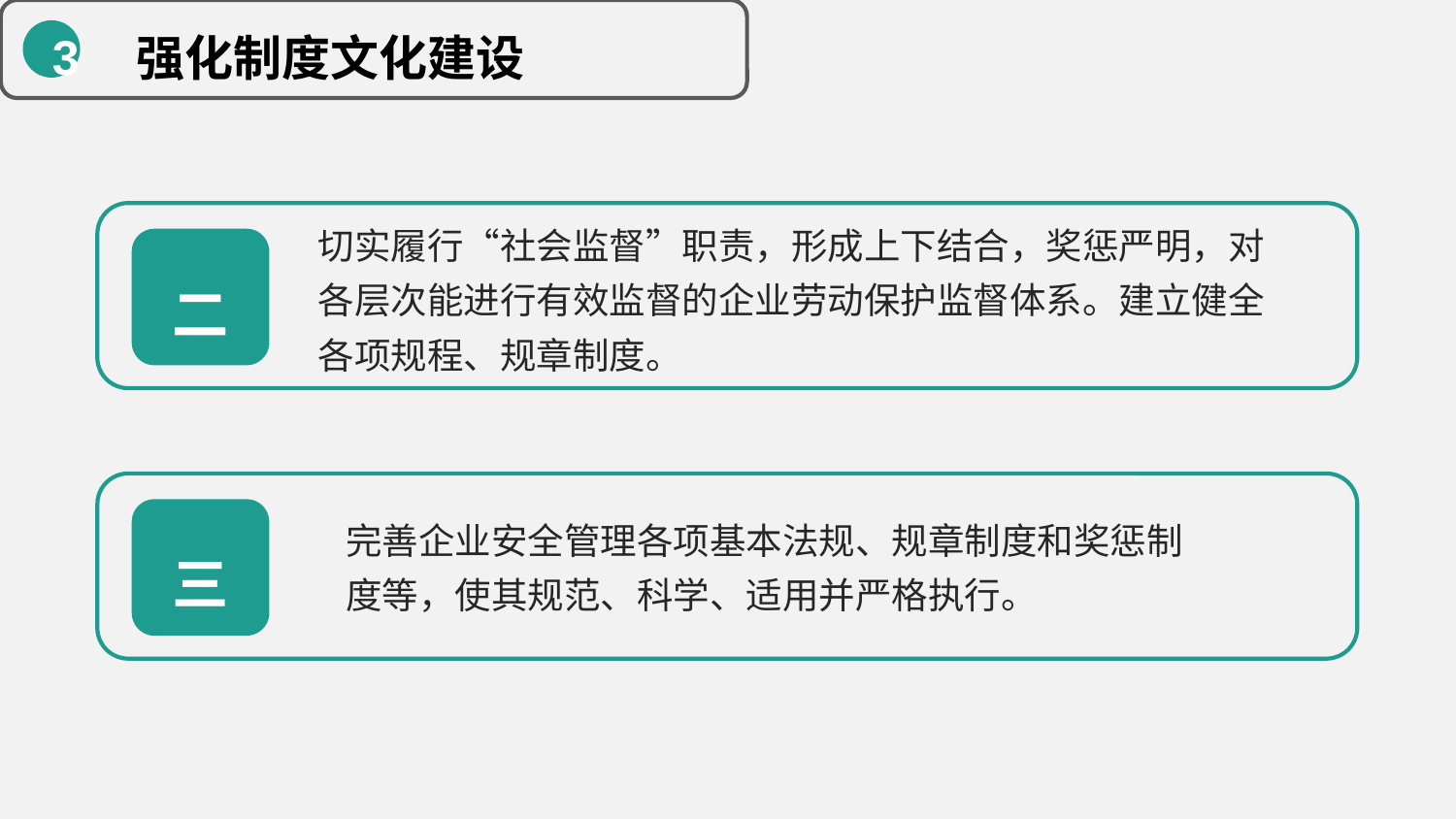

3
强化制度文化建设

切实履行“社会监督”职责，形成上下结合，奖惩严明，对各层次能进行有效监督的企业劳动保护监督体系。建立健全各项规程、规章制度。

二

完善企业安全管理各项基本法规、规章制度和奖惩制度等，使其规范、科学、适用并严格执行。
三